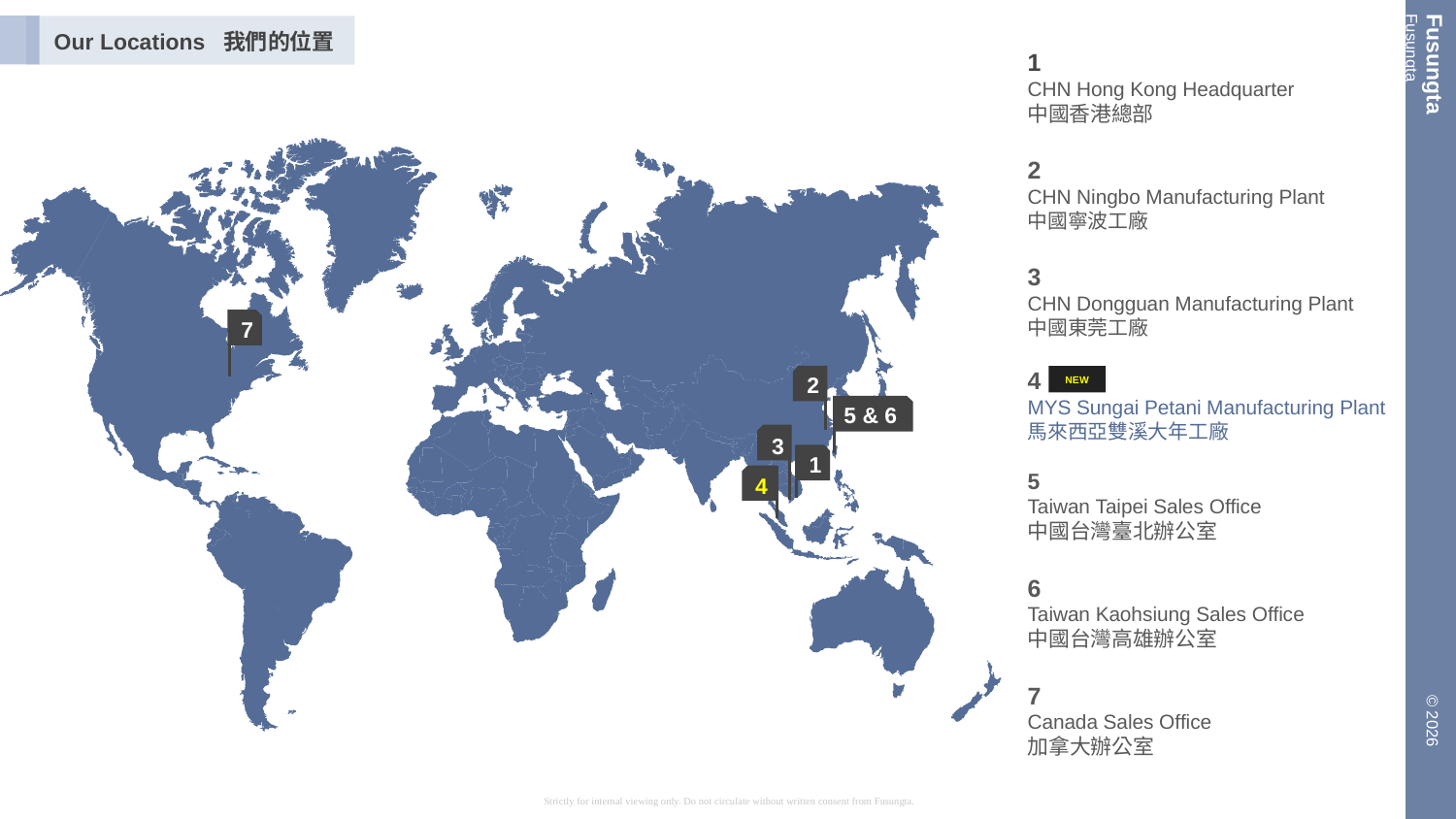

Fusungta                                                                                            © 2026  Fusungta
Strictly for internal viewing only. Do not circulate without written consent from Fusungta.
Our Locations  我們的位置

1
CHN Hong Kong Headquarter
中國香港總部

2
CHN Ningbo Manufacturing Plant
中國寧波工廠

3
CHN Dongguan Manufacturing Plant
中國東莞工廠

4
MYS Sungai Petani Manufacturing Plant
馬來西亞雙溪大年工廠

5
Taiwan Taipei Sales Office
中國台灣臺北辦公室

6
Taiwan Kaohsiung Sales Office
中國台灣高雄辦公室

7
Canada Sales Office
加拿大辦公室

7

2

5 & 6

3

1

4

NEW